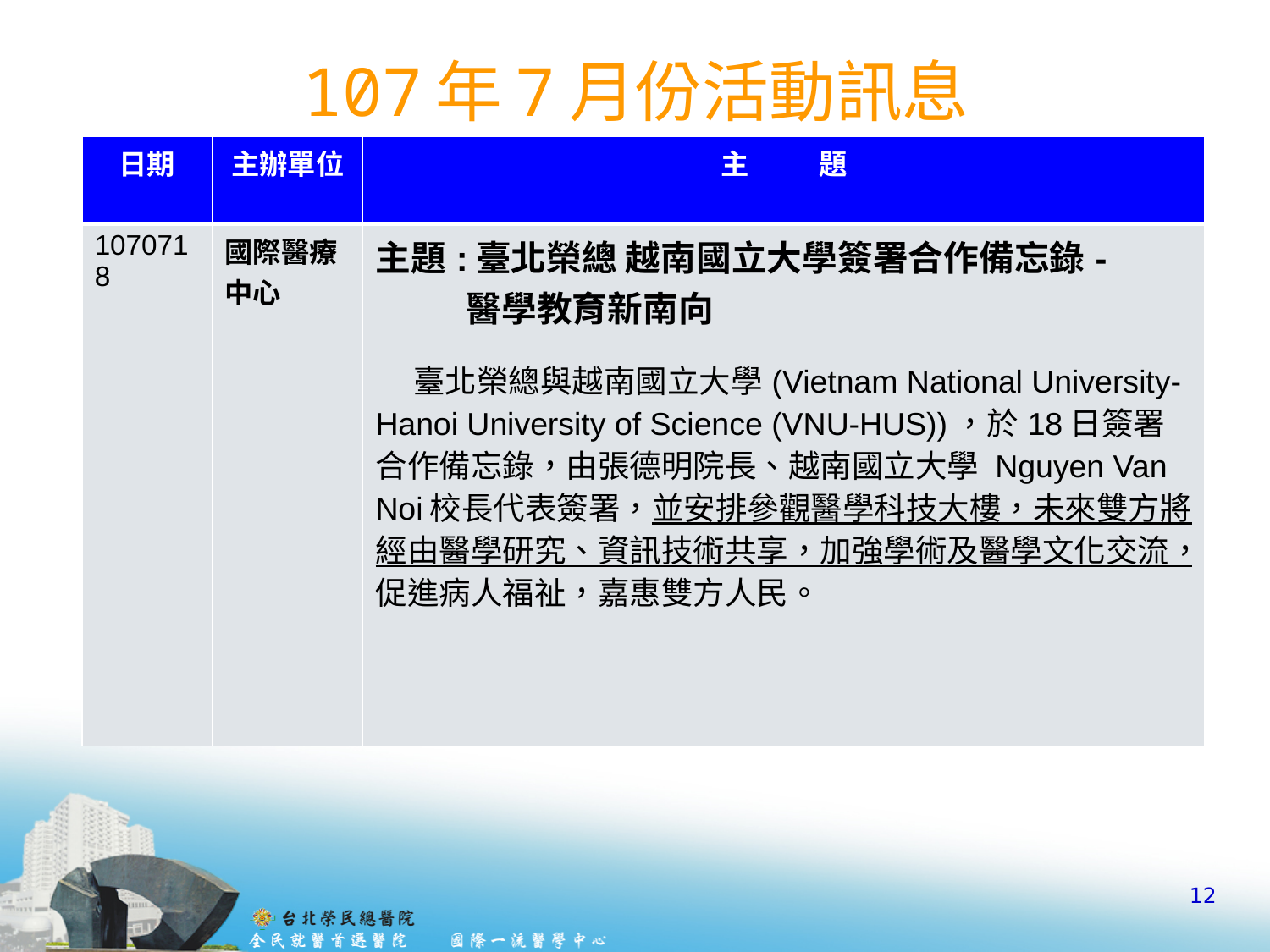

# 107年7月份活動訊息
| 日期 | 主辦單位 | 主 題 |
| --- | --- | --- |
| 1070718 | 國際醫療中心 | 主題:臺北榮總 越南國立大學簽署合作備忘錄- 醫學教育新南向 臺北榮總與越南國立大學(Vietnam National University-Hanoi University of Science (VNU-HUS))，於18日簽署合作備忘錄，由張德明院長、越南國立大學 Nguyen Van Noi校長代表簽署，並安排參觀醫學科技大樓，未來雙方將經由醫學研究、資訊技術共享，加強學術及醫學文化交流，促進病人福祉，嘉惠雙方人民。 |
12